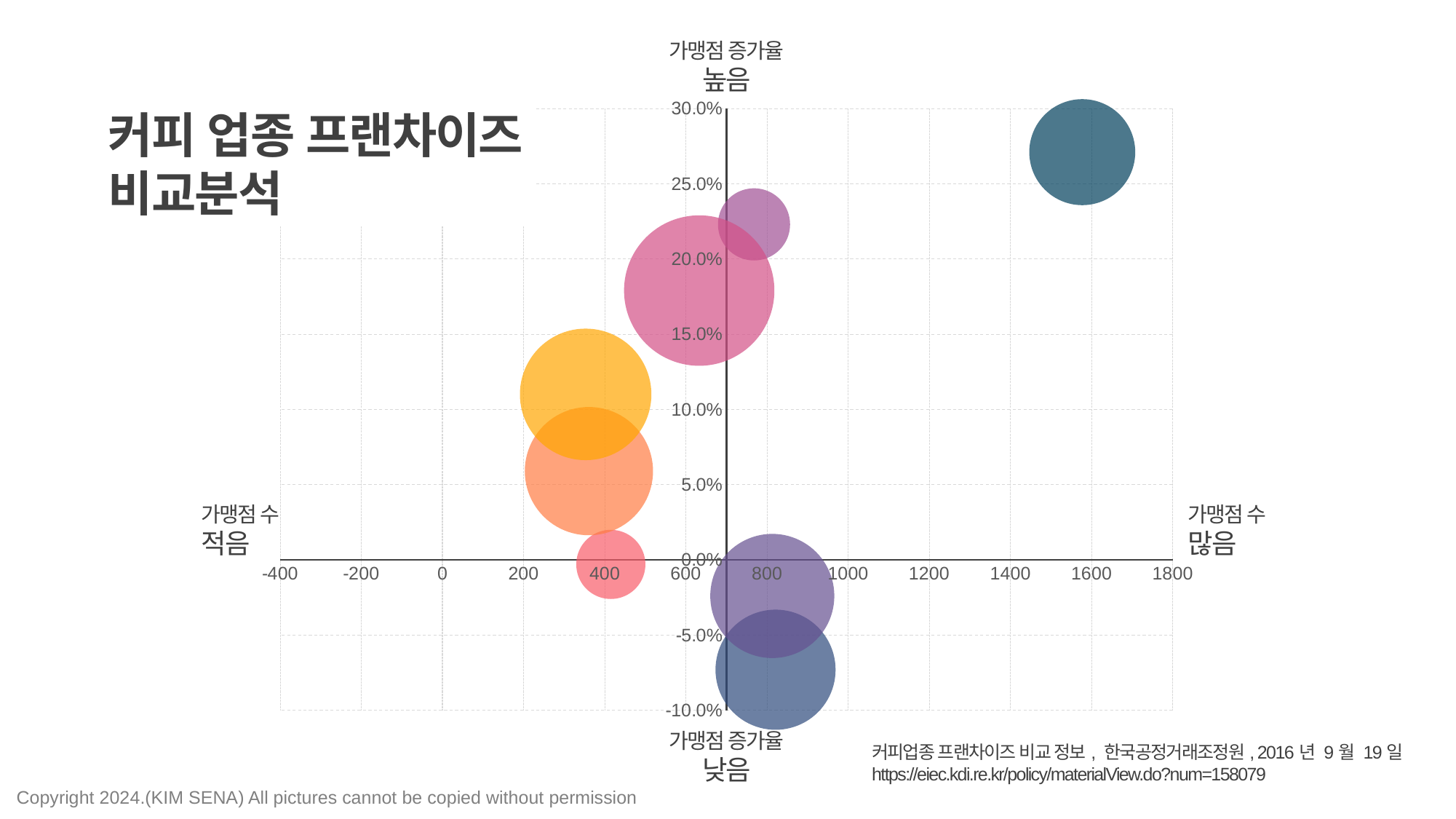

가맹점 증가율
높음

### Chart

| Category | Y 값 |
|---|---|
커피 업종 프랜차이즈
비교분석
2009년 여성

2019년 여성

2019년 남성

단위  :  %
E
Y
T
P
H
가맹점 수
적음
가맹점 수
많음
F
A
C
가맹점 증가율
낮음
커피업종 프랜차이즈 비교 정보, 한국공정거래조정원, 2016년 9월 19일
https://eiec.kdi.re.kr/policy/materialView.do?num=158079